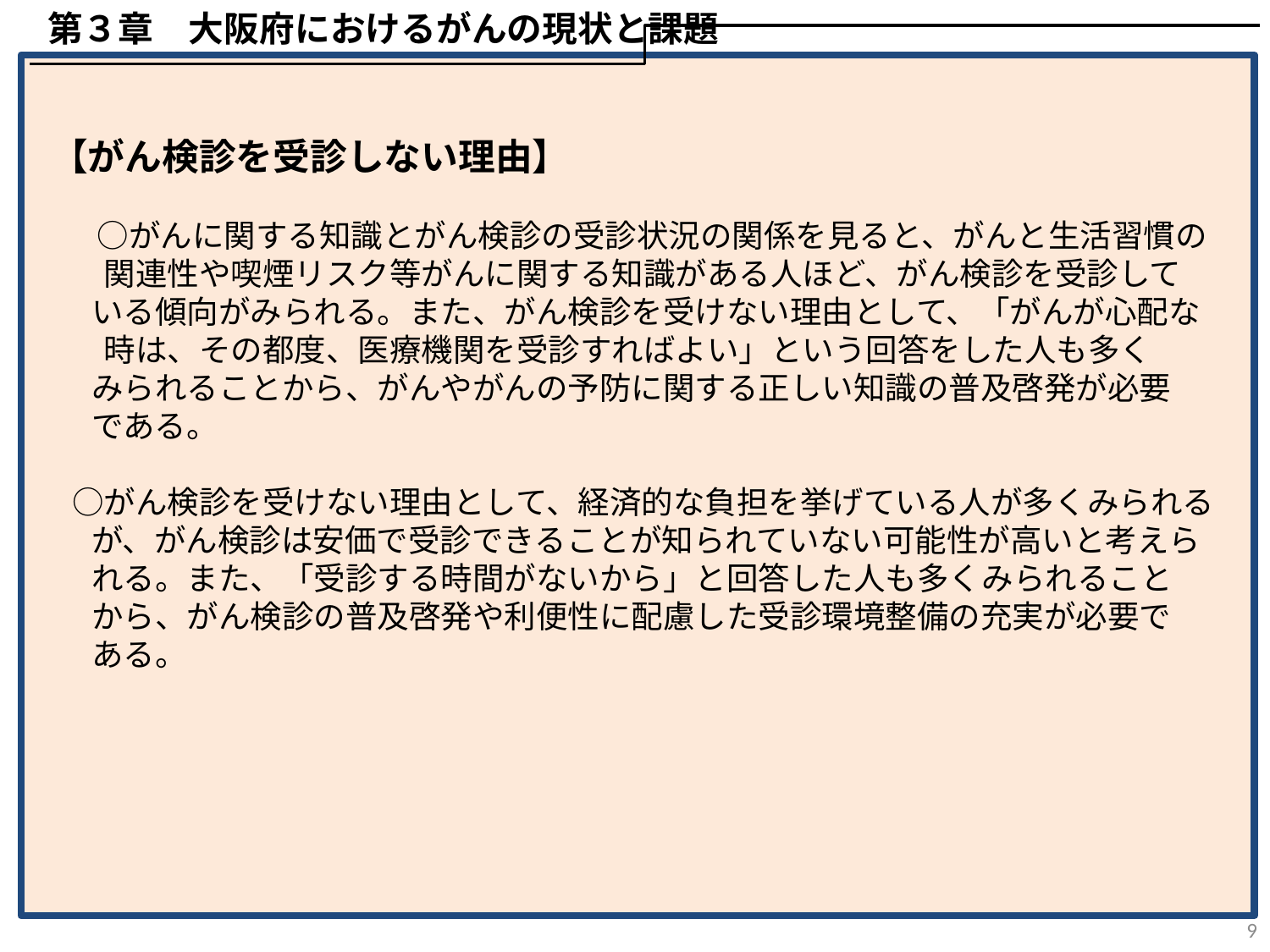

第３章　大阪府におけるがんの現状と課題

 【がん検診を受診しない理由】

　　○がんに関する知識とがん検診の受診状況の関係を見ると、がんと生活習慣の
　　 関連性や喫煙リスク等がんに関する知識がある人ほど、がん検診を受診して
       いる傾向がみられる。また、がん検診を受けない理由として、「がんが心配な
　　 時は、その都度、医療機関を受診すればよい」という回答をした人も多く
       みられることから、がんやがんの予防に関する正しい知識の普及啓発が必要
       である。

　 ○がん検診を受けない理由として、経済的な負担を挙げている人が多くみられる
       が、がん検診は安価で受診できることが知られていない可能性が高いと考えら
       れる。また、「受診する時間がないから」と回答した人も多くみられること
       から、がん検診の普及啓発や利便性に配慮した受診環境整備の充実が必要で
       ある。
9